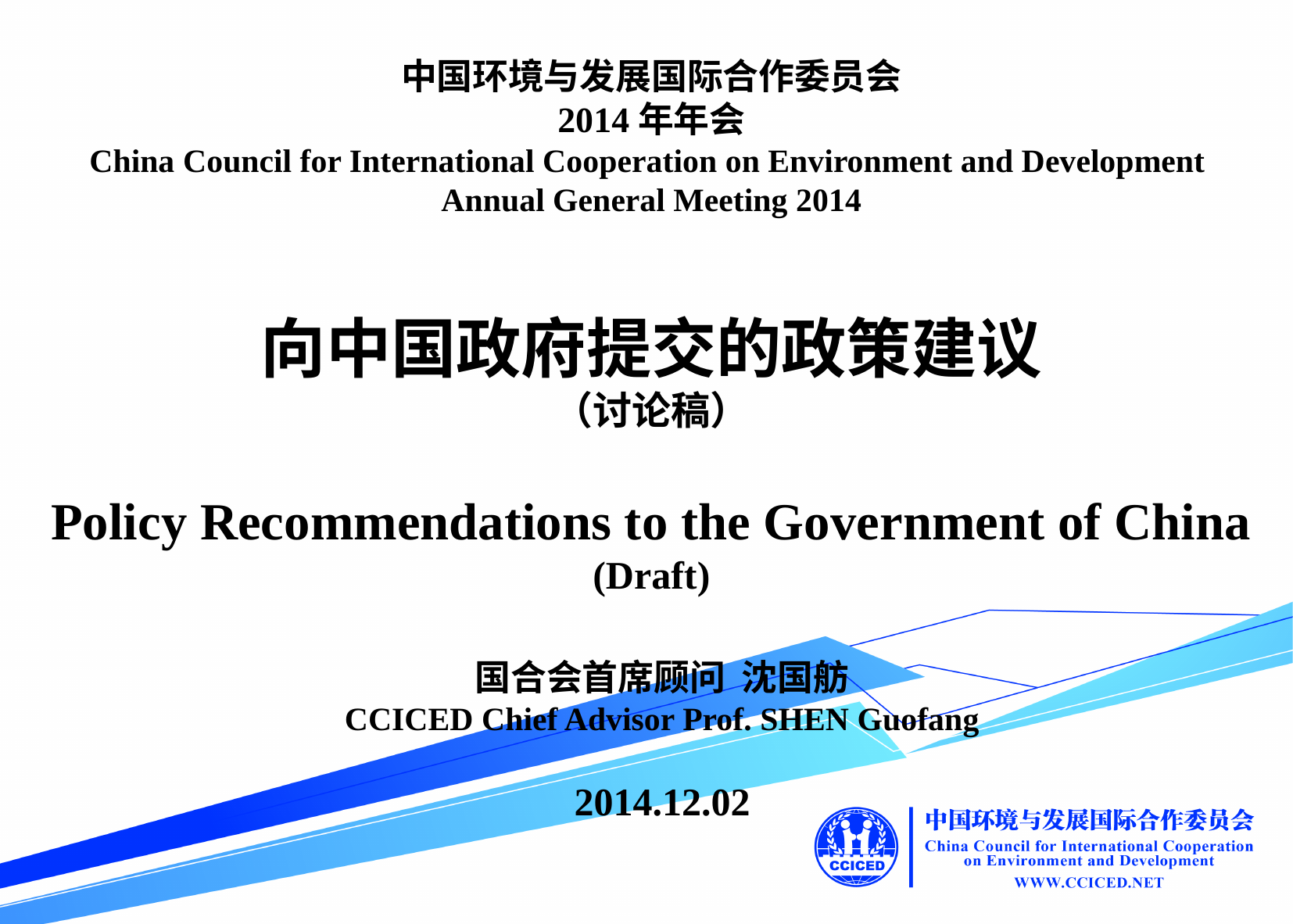

中国环境与发展国际合作委员会
2014年年会
China Council for International Cooperation on Environment and Development
Annual General Meeting 2014

向中国政府提交的政策建议
（讨论稿）
Policy Recommendations to the Government of China
(Draft)

国合会首席顾问  沈国舫
CCICED Chief Advisor Prof. SHEN Guofang

2014.12.02